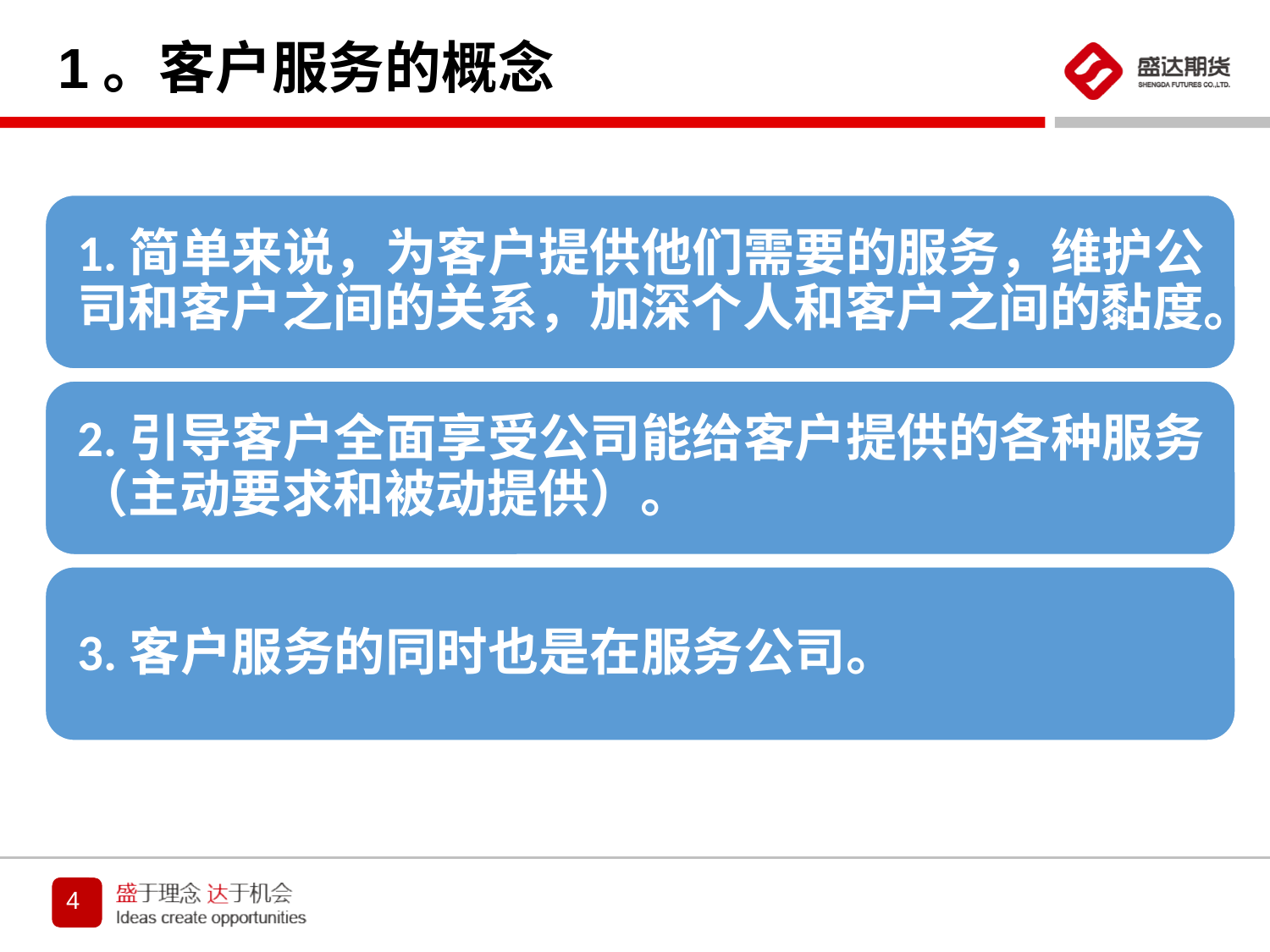

# 1。客户服务的概念
1.简单来说，为客户提供他们需要的服务，维护公司和客户之间的关系，加深个人和客户之间的黏度。
2.引导客户全面享受公司能给客户提供的各种服务（主动要求和被动提供）。
3.客户服务的同时也是在服务公司。